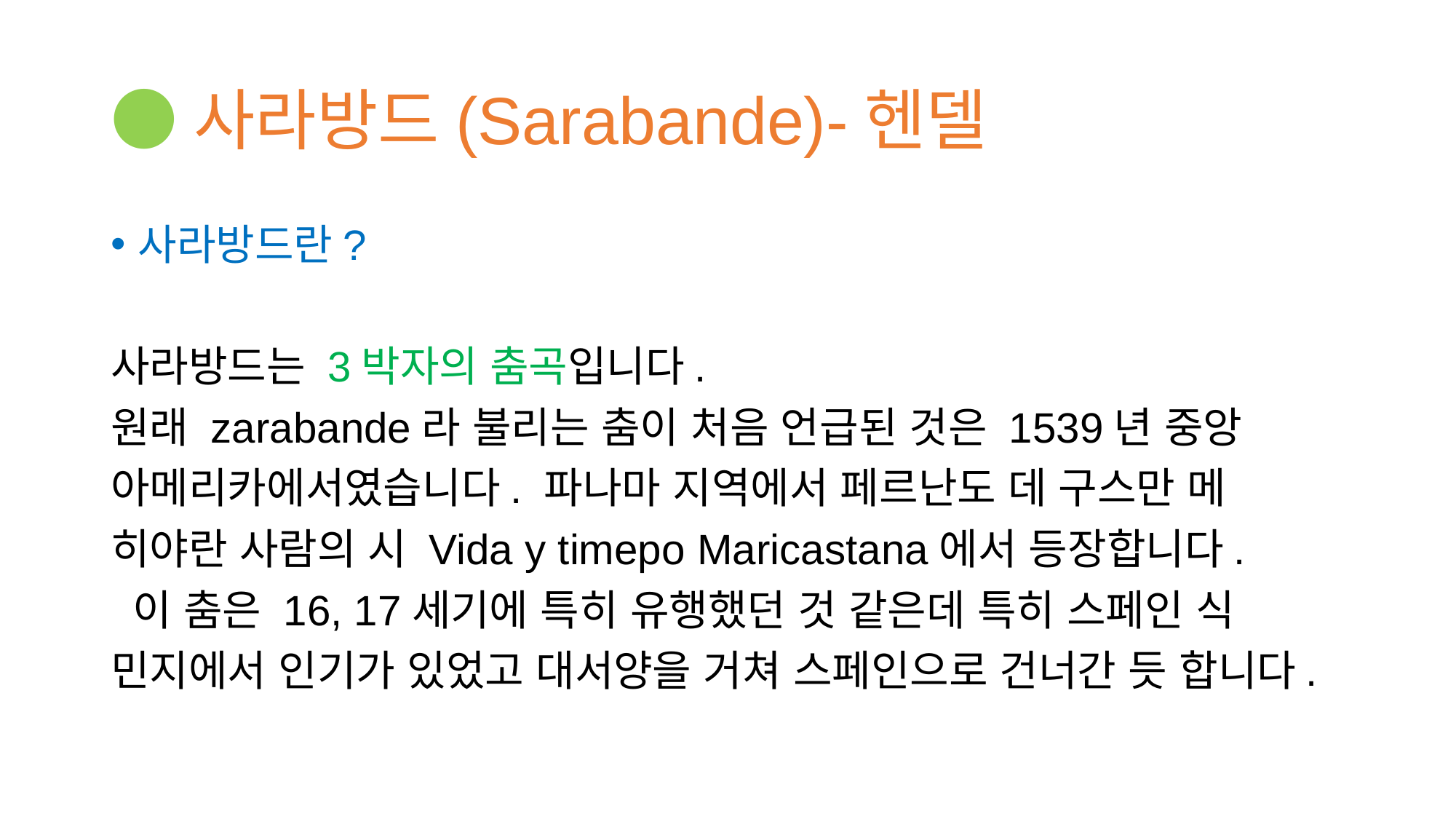

# ●사라방드(Sarabande)-헨델
사라방드란?

사라방드는 3박자의 춤곡입니다.
원래 zarabande라 불리는 춤이 처음 언급된 것은 1539년 중앙
아메리카에서였습니다. 파나마 지역에서 페르난도 데 구스만 메
히야란 사람의 시 Vida y timepo Maricastana에서 등장합니다.
 이 춤은 16, 17세기에 특히 유행했던 것 같은데 특히 스페인 식
민지에서 인기가 있었고 대서양을 거쳐 스페인으로 건너간 듯 합니다.